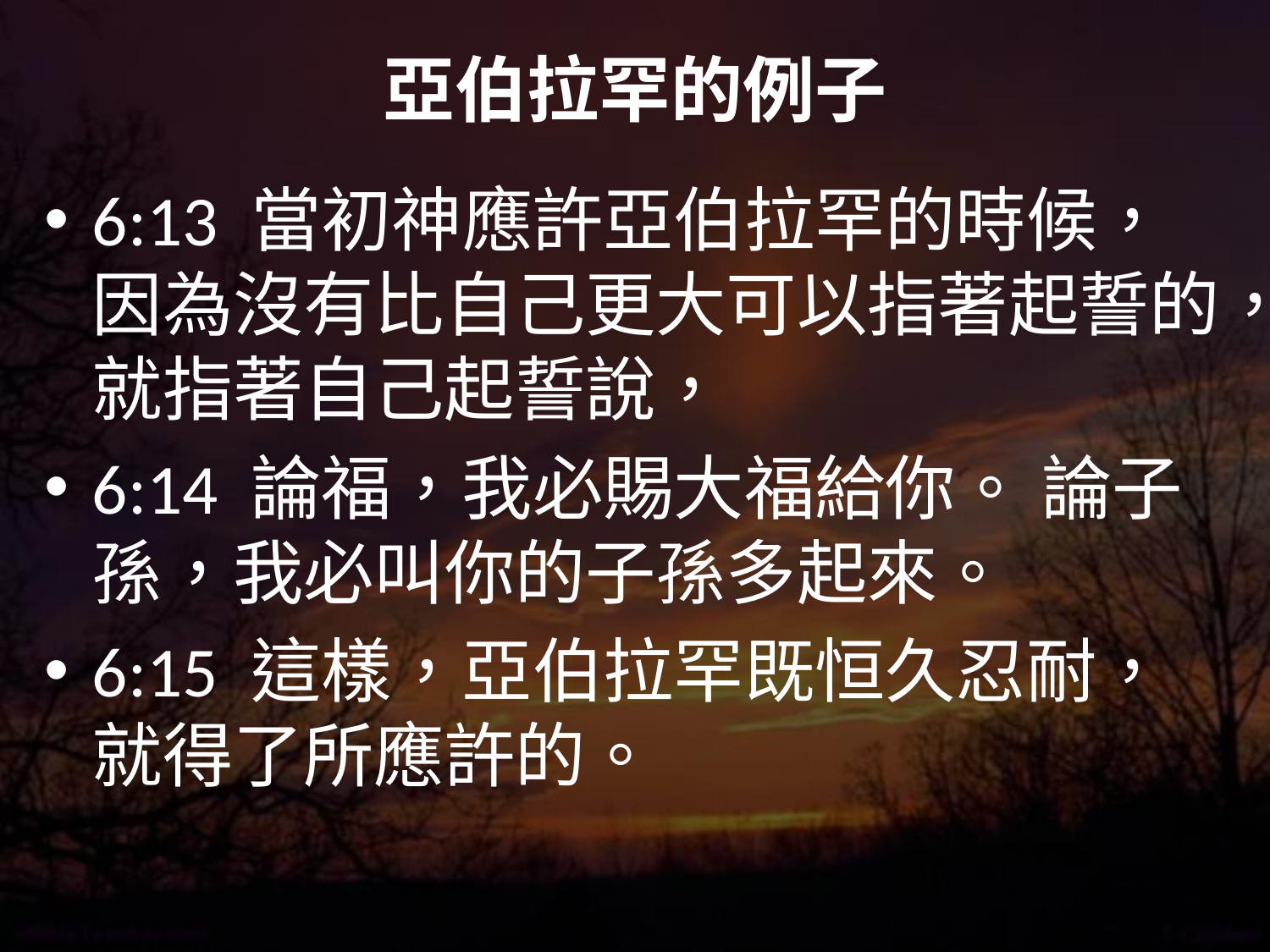

# 亞伯拉罕的例子
6:13 當初神應許亞伯拉罕的時候，因為沒有比自己更大可以指著起誓的，就指著自己起誓說，
6:14 論福，我必賜大福給你。 論子孫，我必叫你的子孫多起來。
6:15 這樣，亞伯拉罕既恒久忍耐，就得了所應許的。